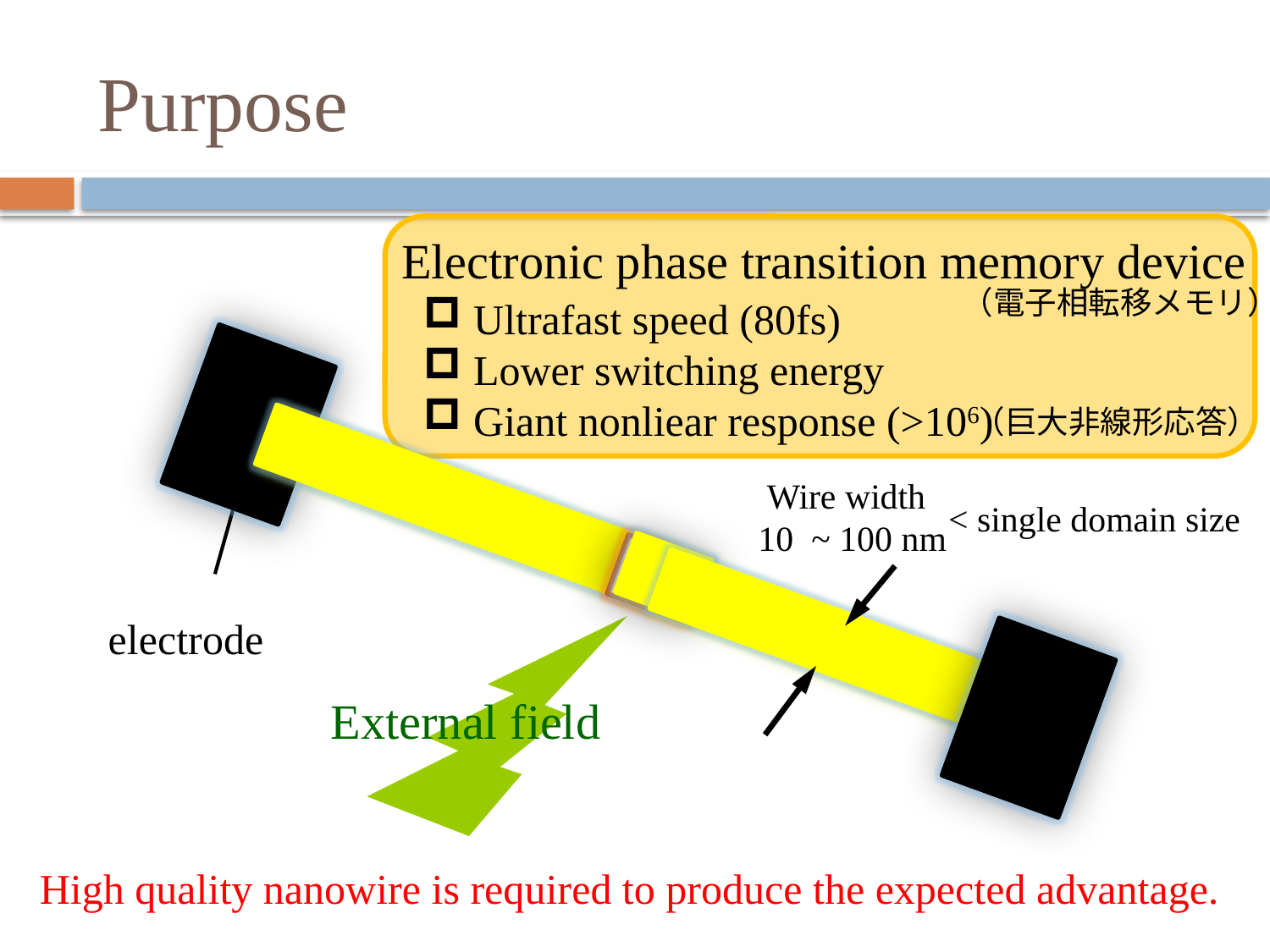

# Purpose

Electronic phase transition memory device
（電子相転移メモリ）
 Ultrafast speed (80fs)
 Lower switching energy
 Giant nonliear response (>106)

（巨大非線形応答）

 Wire width
10  ~ 100 nm
< single domain size

electrode

External field
High quality nanowire is required to produce the expected advantage.